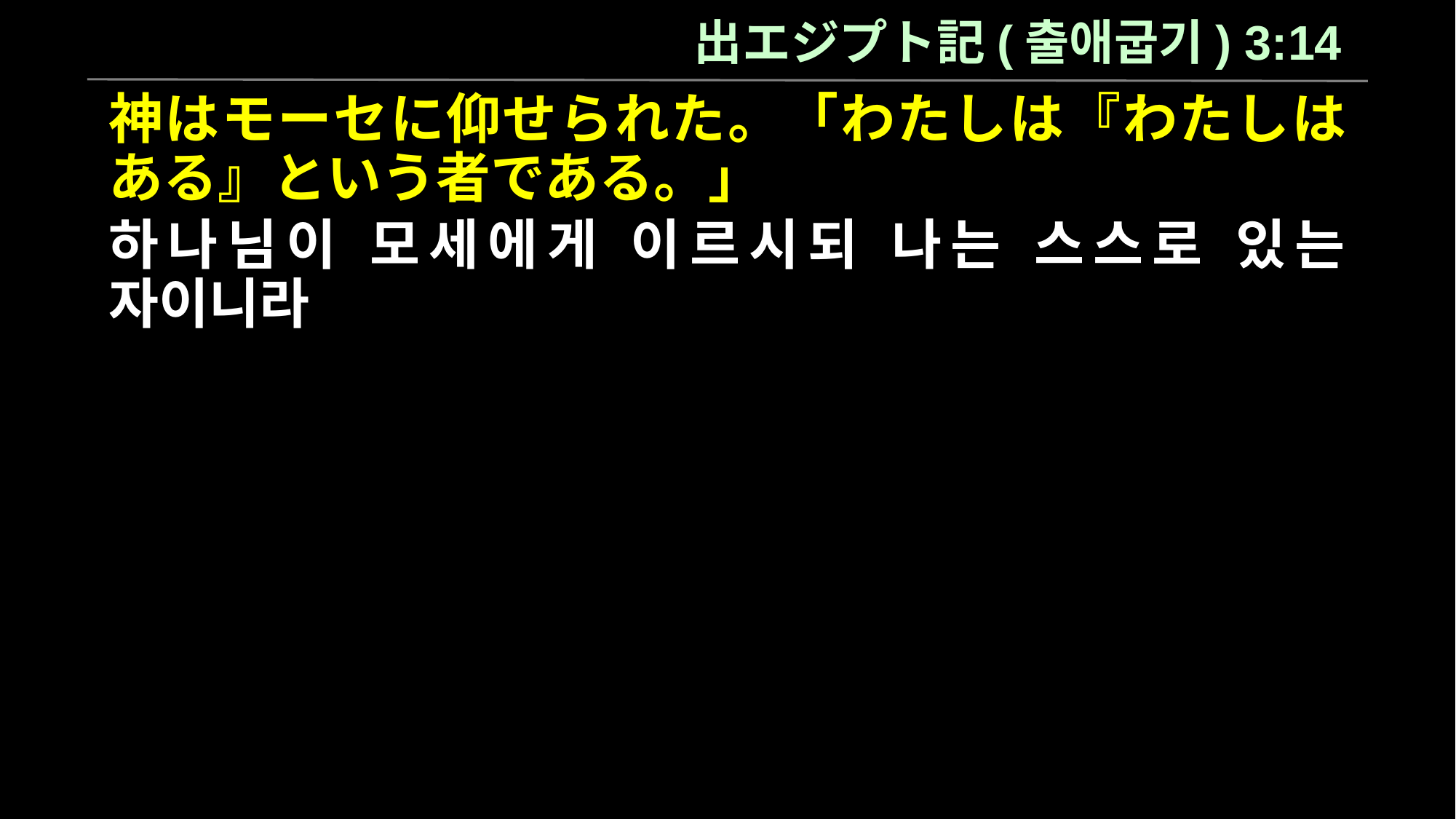

出エジプト記(출애굽기) 3:14

神はモーセに仰せられた。「わたしは『わたしはある』という者である。」
하나님이 모세에게 이르시되 나는 스스로 있는 자이니라